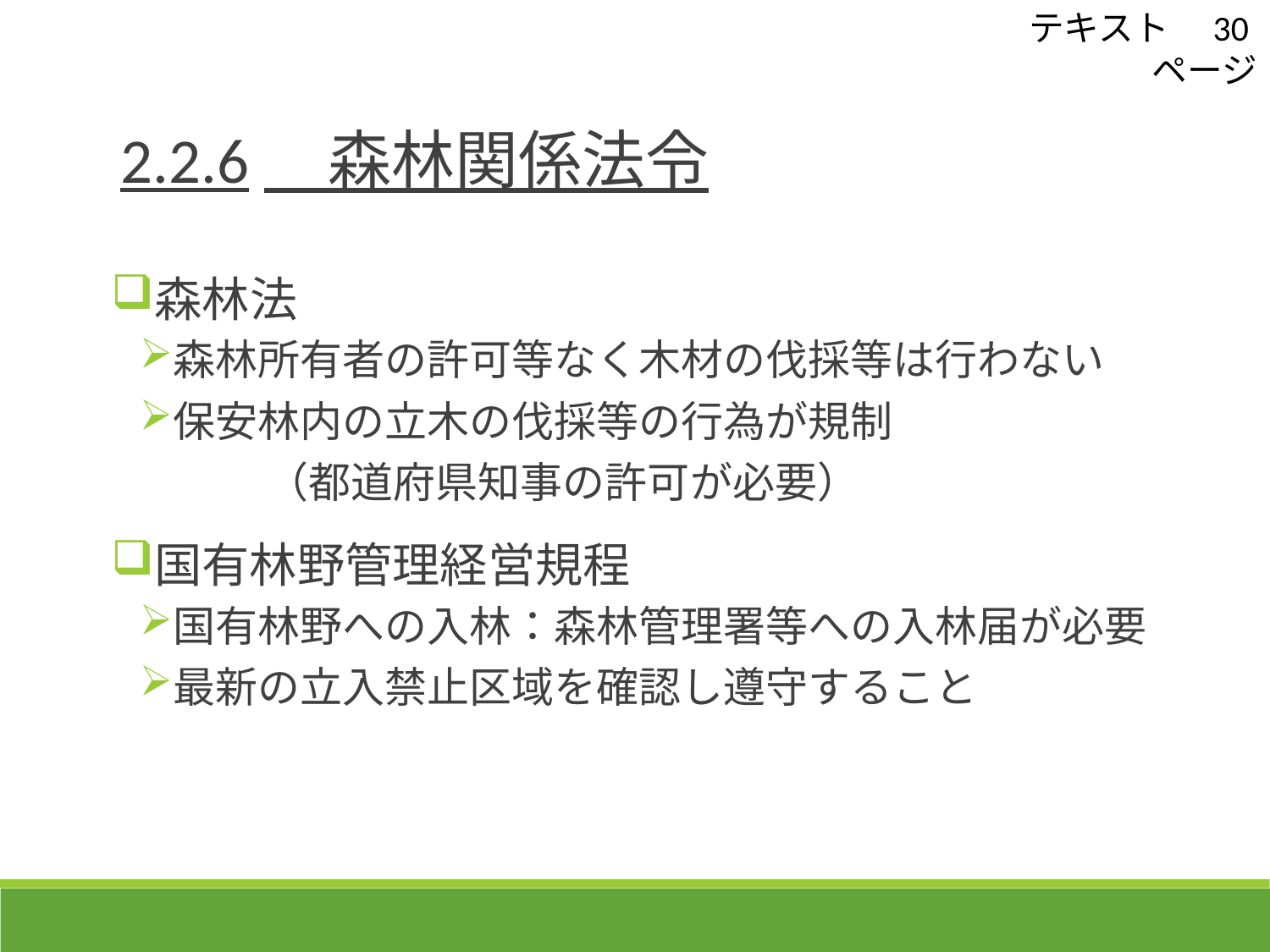

テキスト　30ページ
2.2.6　森林関係法令
森林法
森林所有者の許可等なく木材の伐採等は行わない
保安林内の立木の伐採等の行為が規制
　　　（都道府県知事の許可が必要）
国有林野管理経営規程
国有林野への入林：森林管理署等への入林届が必要
最新の立入禁止区域を確認し遵守すること